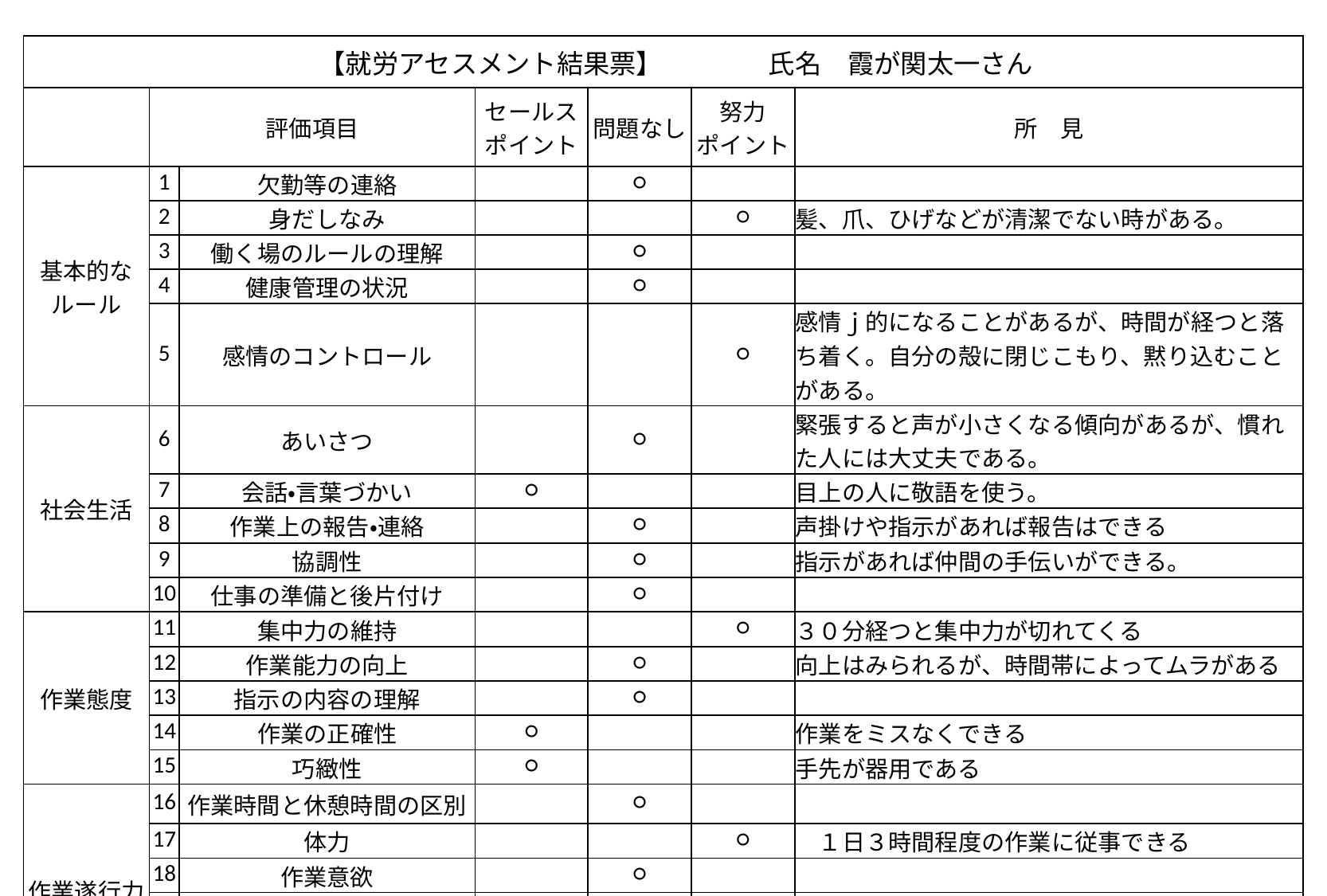

| 【就労アセスメント結果票】　　　　氏名　霞が関太一さん |  |  |  |  |  |  |
| --- | --- | --- | --- | --- | --- | --- |
|  | 評価項目 |  | セールスポイント | 問題なし | 努力 ポイント | 所　見 |
| 基本的なルール | 1 | 欠勤等の連絡 |  | ○ |  |  |
|  | 2 | 身だしなみ |  |  | ○ | 髪、爪、ひげなどが清潔でない時がある。 |
|  | 3 | 働く場のルールの理解 |  | ○ |  |  |
|  | 4 | 健康管理の状況 |  | ○ |  |  |
|  | 5 | 感情のコントロール |  |  | ○ | 感情ｊ的になることがあるが、時間が経つと落ち着く。自分の殻に閉じこもり、黙り込むことがある。 |
| 社会生活 | 6 | あいさつ |  | ○ |  | 緊張すると声が小さくなる傾向があるが、慣れた人には大丈夫である。 |
|  | 7 | 会話・言葉づかい | ○ |  |  | 目上の人に敬語を使う。 |
|  | 8 | 作業上の報告・連絡 |  | ○ |  | 声掛けや指示があれば報告はできる |
|  | 9 | 協調性 |  | ○ |  | 指示があれば仲間の手伝いができる。 |
|  | 10 | 仕事の準備と後片付け |  | ○ |  |  |
| 作業態度 | 11 | 集中力の維持 |  |  | ○ | ３０分経つと集中力が切れてくる |
|  | 12 | 作業能力の向上 |  | ○ |  | 向上はみられるが、時間帯によってムラがある |
|  | 13 | 指示の内容の理解 |  | ○ |  |  |
|  | 14 | 作業の正確性 | ○ |  |  | 作業をミスなくできる |
|  | 15 | 巧緻性 | ○ |  |  | 手先が器用である |
| 作業遂行力 | 16 | 作業時間と休憩時間の区別 |  | ○ |  |  |
|  | 17 | 体力 |  |  | ○ | １日３時間程度の作業に従事できる |
|  | 18 | 作業意欲 |  | ○ |  |  |
|  | 19 | 危険への対処 |  |  | ○ | 精神状態により危険な状況が判断できる時とできない時がある |
|  | 20 | 交通機関の利用 |  | ○ |  |  |